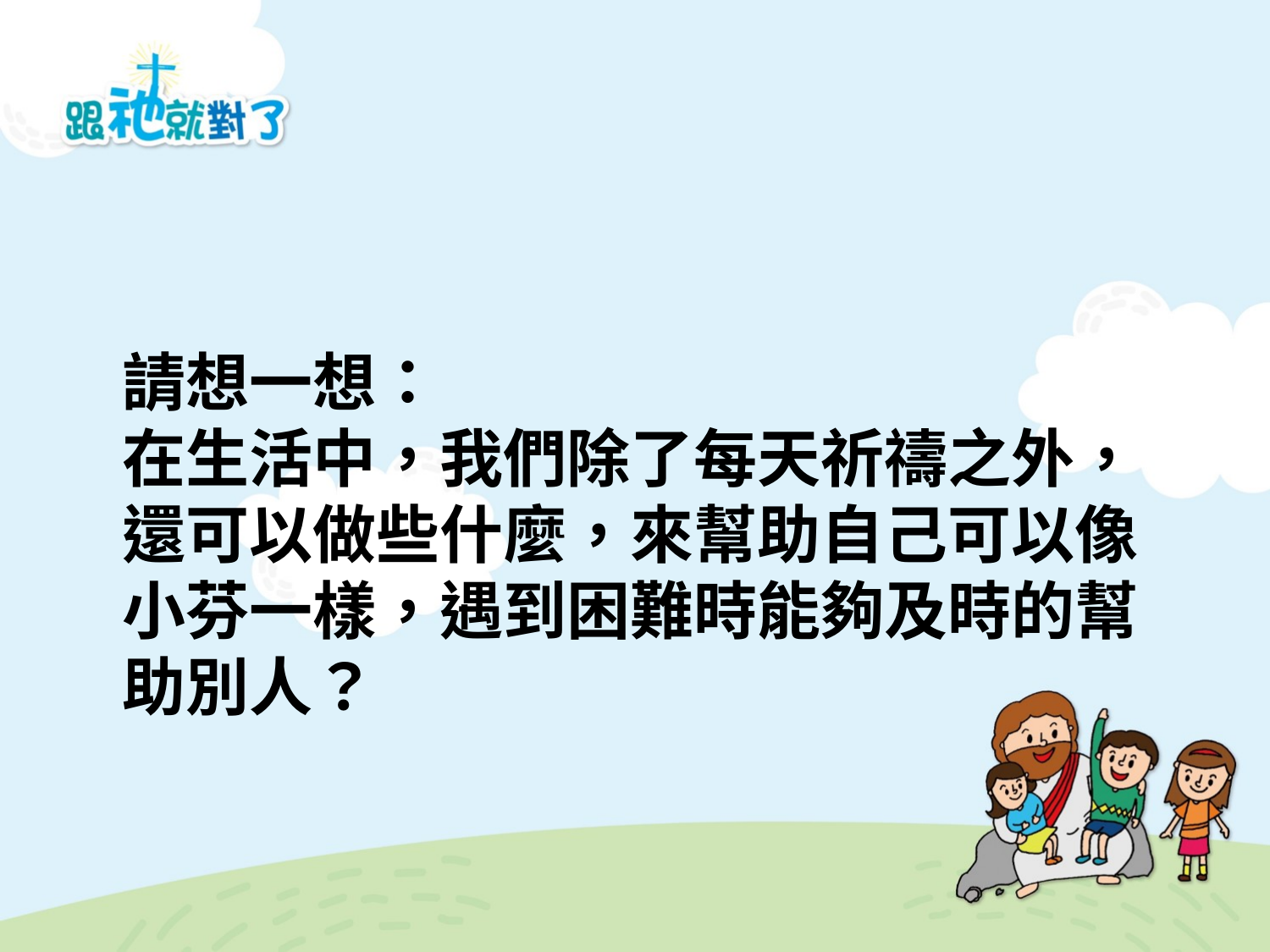

請想一想：
在生活中，我們除了每天祈禱之外，還可以做些什麼，來幫助自己可以像小芬一樣，遇到困難時能夠及時的幫助別人？